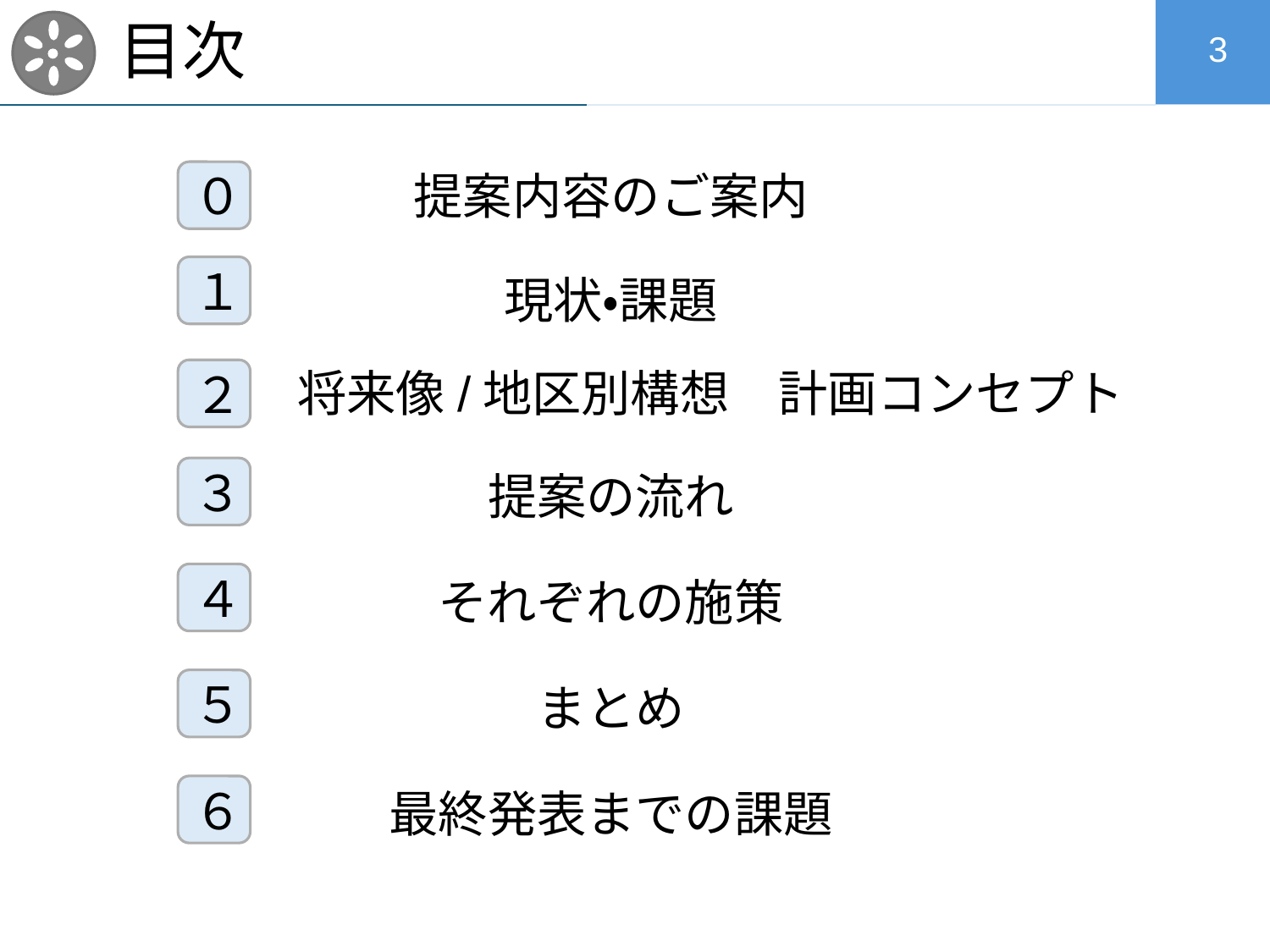

# 目次
3
提案内容のご案内
０
１
現状・課題
将来像/地区別構想　計画コンセプト
２
３
提案の流れ
４
それぞれの施策
５
まとめ
６
最終発表までの課題